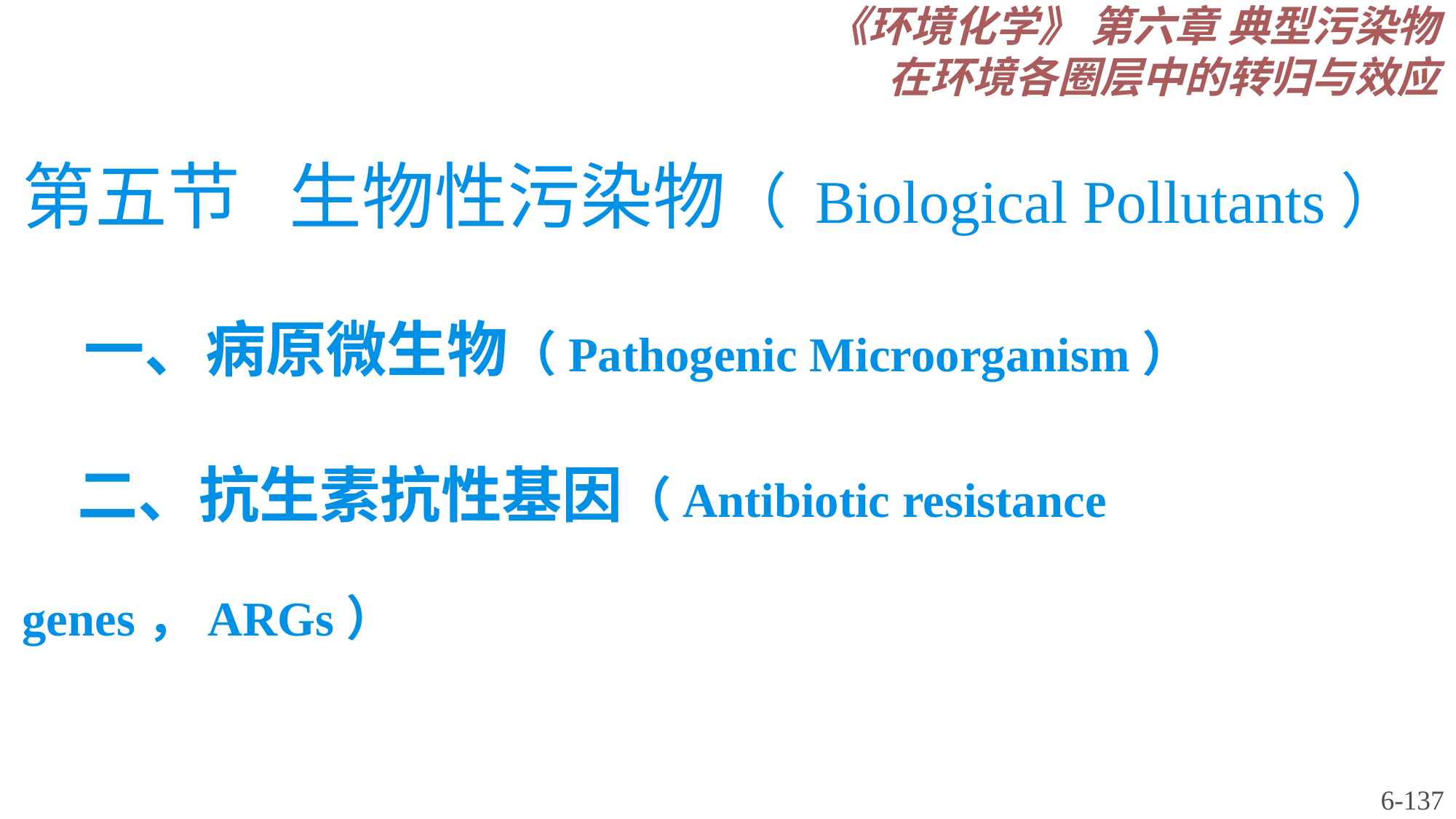

《环境化学》 第六章 典型污染物在环境各圈层中的转归与效应
# 第五节   生物性污染物（ Biological Pollutants） 一、病原微生物（Pathogenic Microorganism） 二、抗生素抗性基因（Antibiotic resistance genes，ARGs）
6-137